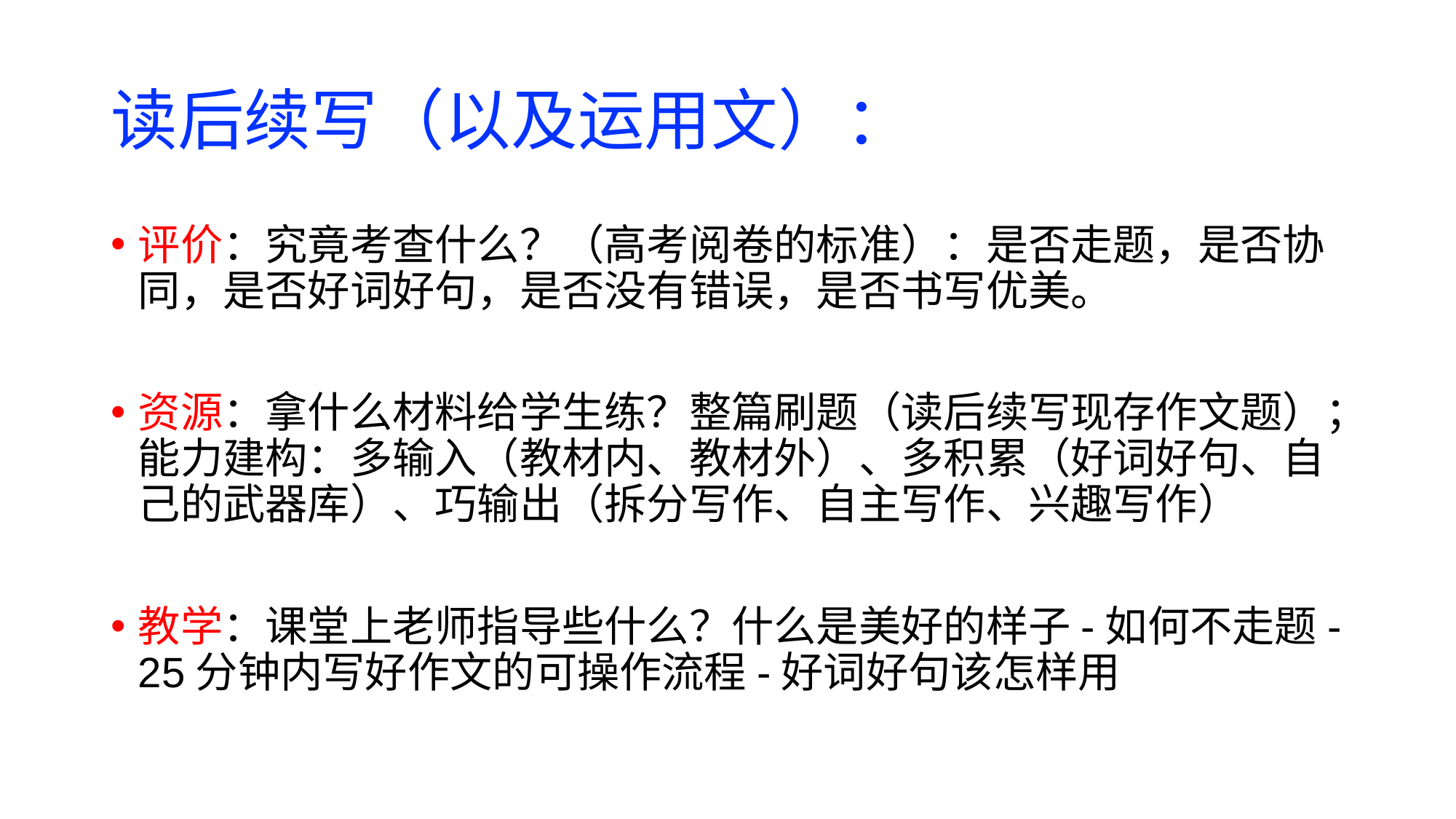

# 读后续写（以及运用文）：
评价：究竟考查什么？（高考阅卷的标准）：是否走题，是否协同，是否好词好句，是否没有错误，是否书写优美。

资源：拿什么材料给学生练？整篇刷题（读后续写现存作文题）；能力建构：多输入（教材内、教材外）、多积累（好词好句、自己的武器库）、巧输出（拆分写作、自主写作、兴趣写作）

教学：课堂上老师指导些什么？什么是美好的样子-如何不走题-25分钟内写好作文的可操作流程-好词好句该怎样用